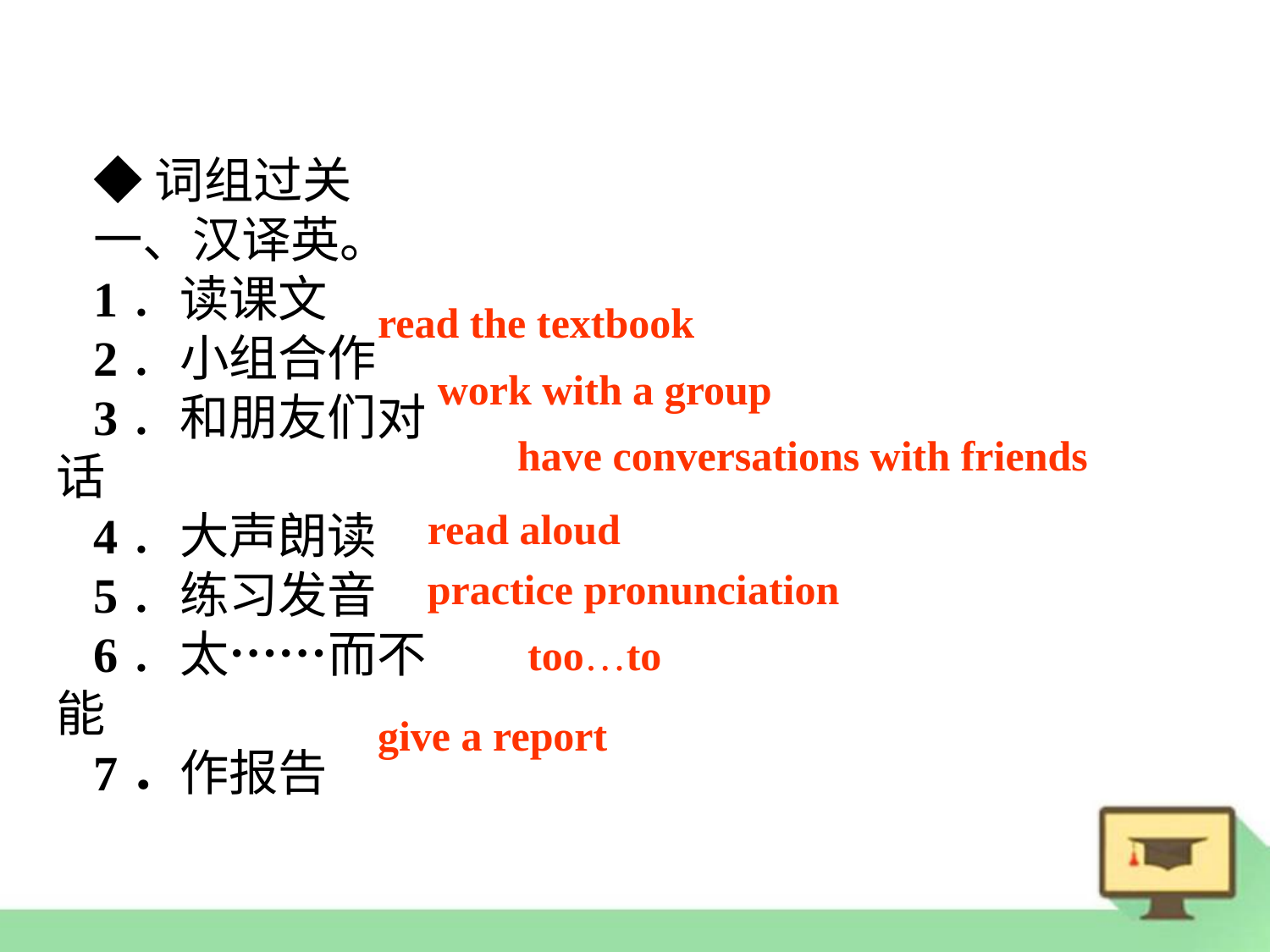

◆词组过关
一、汉译英。
1．读课文
2．小组合作
3．和朋友们对话
4．大声朗读
5．练习发音
6．太……而不能
7．作报告
read the textbook
work with a group
have conversations with friends
read aloud
practice pronunciation
too…to
give a report